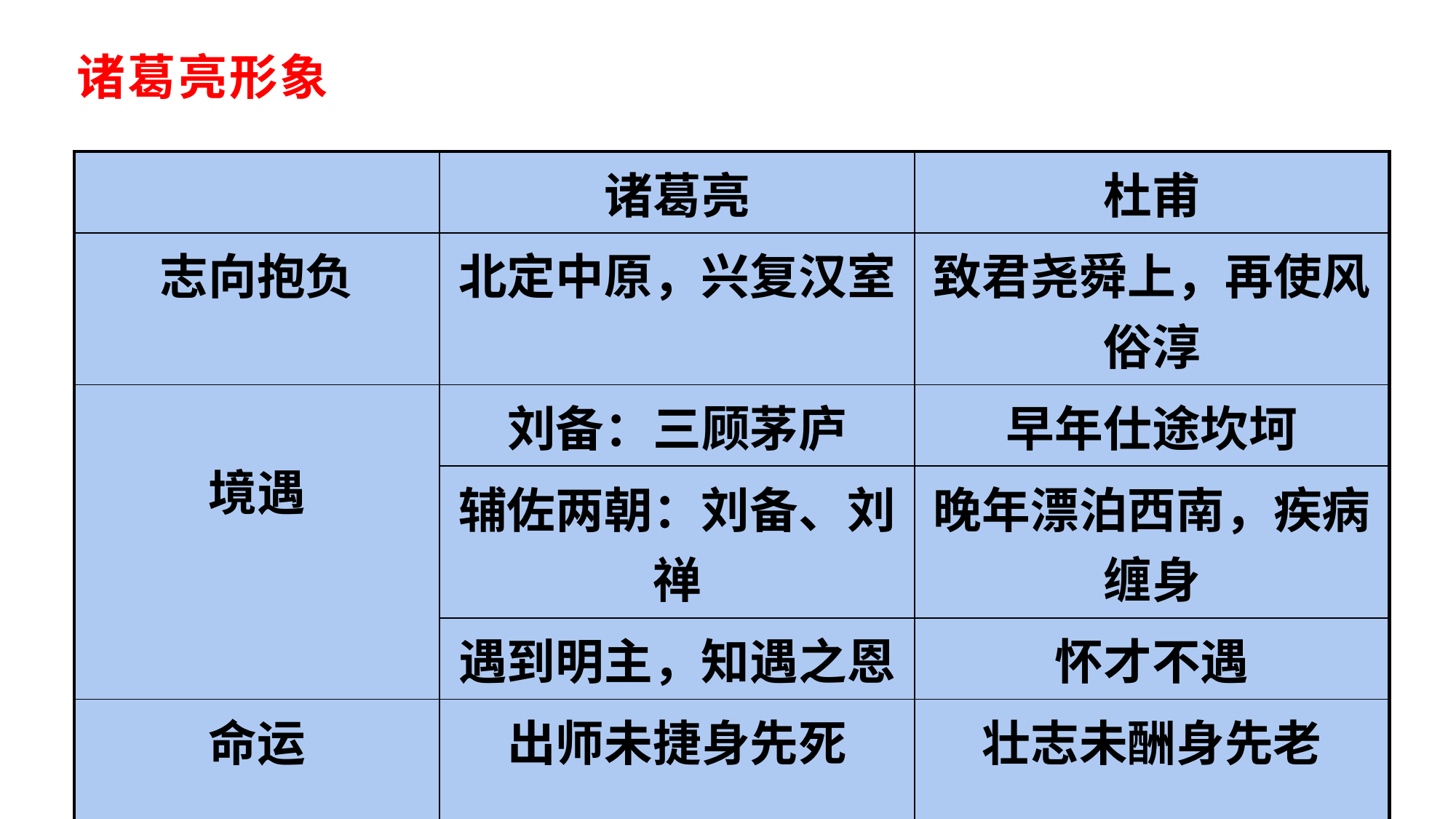

诸葛亮形象

|  | 诸葛亮 | 杜甫 |
| --- | --- | --- |
| 志向抱负 | 北定中原，兴复汉室 | 致君尧舜上，再使风俗淳 |
| 境遇 | 刘备：三顾茅庐 | 早年仕途坎坷 |
|  | 辅佐两朝：刘备、刘禅 | 晚年漂泊西南，疾病缠身 |
|  | 遇到明主，知遇之恩 | 怀才不遇 |
| 命运 | 出师未捷身先死 | 壮志未酬身先老 |